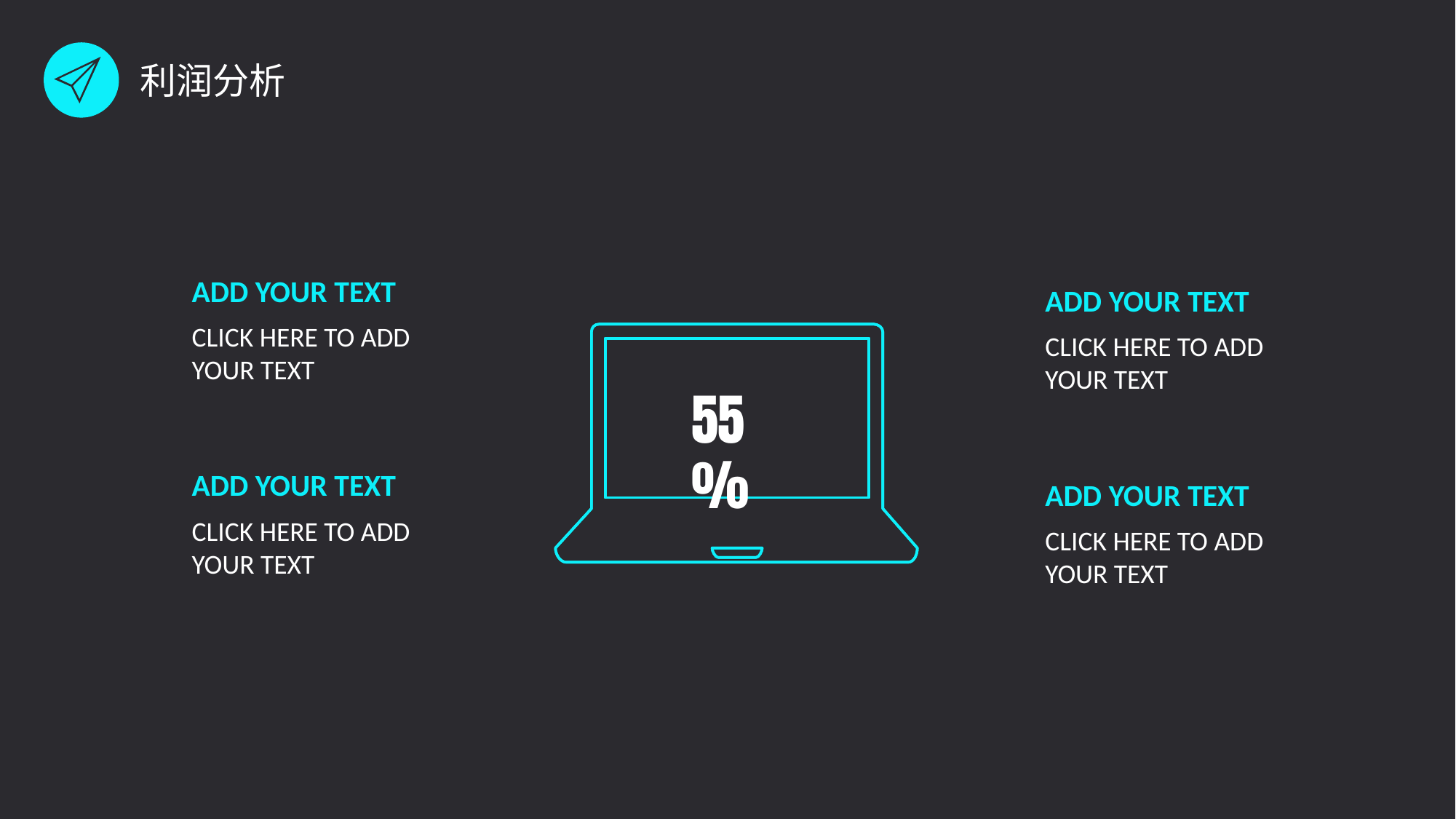

利润分析

ADD YOUR TEXT
ADD YOUR TEXT
CLICK HERE TO ADD YOUR TEXT

CLICK HERE TO ADD YOUR TEXT
55%
ADD YOUR TEXT
ADD YOUR TEXT
CLICK HERE TO ADD YOUR TEXT
CLICK HERE TO ADD YOUR TEXT